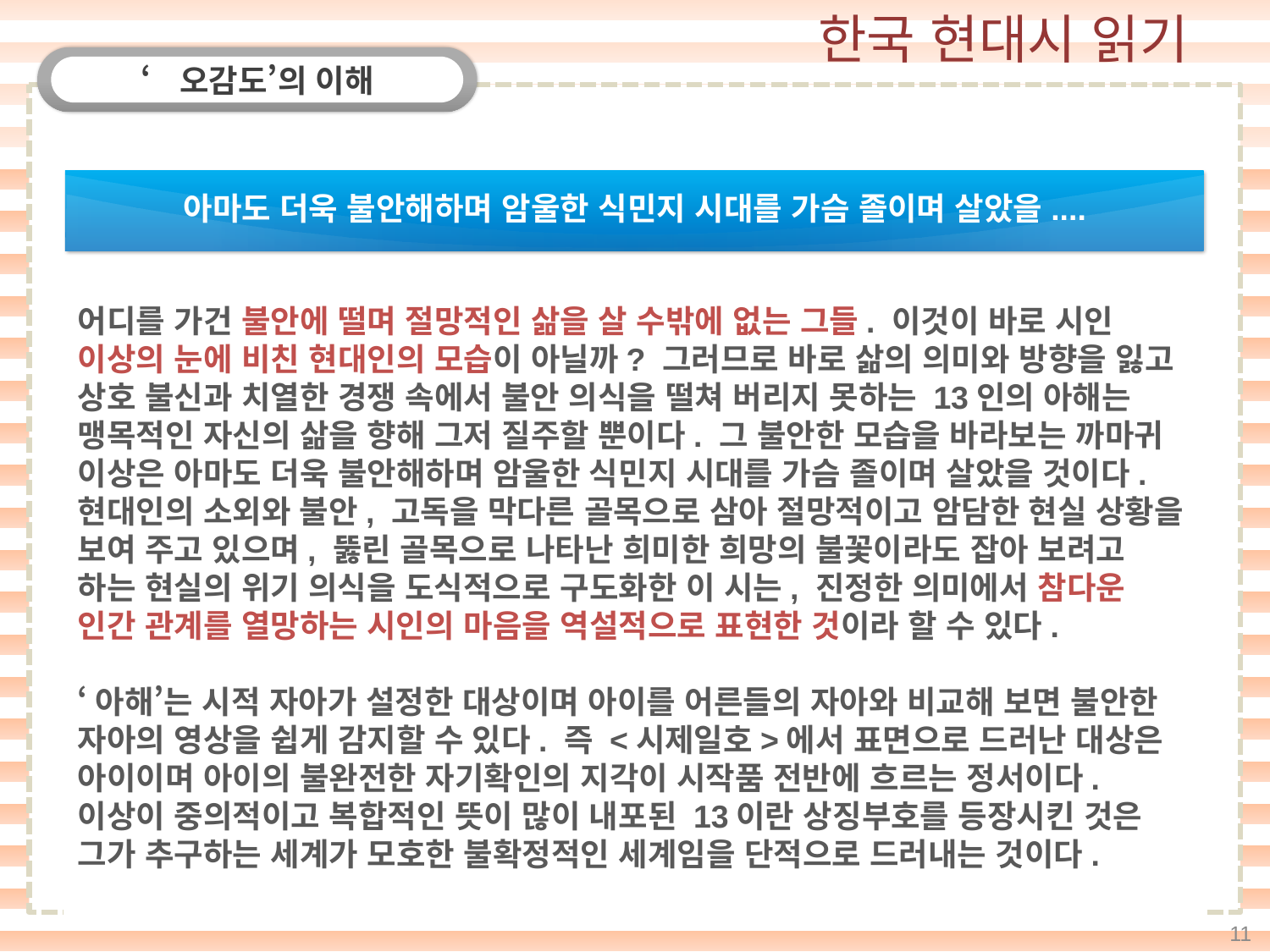

‘오감도’의 이해

아마도 더욱 불안해하며 암울한 식민지 시대를 가슴 졸이며 살았을....
어디를 가건 불안에 떨며 절망적인 삶을 살 수밖에 없는 그들. 이것이 바로 시인 이상의 눈에 비친 현대인의 모습이 아닐까? 그러므로 바로 삶의 의미와 방향을 잃고 상호 불신과 치열한 경쟁 속에서 불안 의식을 떨쳐 버리지 못하는 13인의 아해는 맹목적인 자신의 삶을 향해 그저 질주할 뿐이다. 그 불안한 모습을 바라보는 까마귀 이상은 아마도 더욱 불안해하며 암울한 식민지 시대를 가슴 졸이며 살았을 것이다. 현대인의 소외와 불안, 고독을 막다른 골목으로 삼아 절망적이고 암담한 현실 상황을 보여 주고 있으며, 뚫린 골목으로 나타난 희미한 희망의 불꽃이라도 잡아 보려고 하는 현실의 위기 의식을 도식적으로 구도화한 이 시는, 진정한 의미에서 참다운 인간 관계를 열망하는 시인의 마음을 역설적으로 표현한 것이라 할 수 있다.

‘아해’는 시적 자아가 설정한 대상이며 아이를 어른들의 자아와 비교해 보면 불안한 자아의 영상을 쉽게 감지할 수 있다. 즉 <시제일호>에서 표면으로 드러난 대상은 아이이며 아이의 불완전한 자기확인의 지각이 시작품 전반에 흐르는 정서이다. 이상이 중의적이고 복합적인 뜻이 많이 내포된 13이란 상징부호를 등장시킨 것은 그가 추구하는 세계가 모호한 불확정적인 세계임을 단적으로 드러내는 것이다.
11